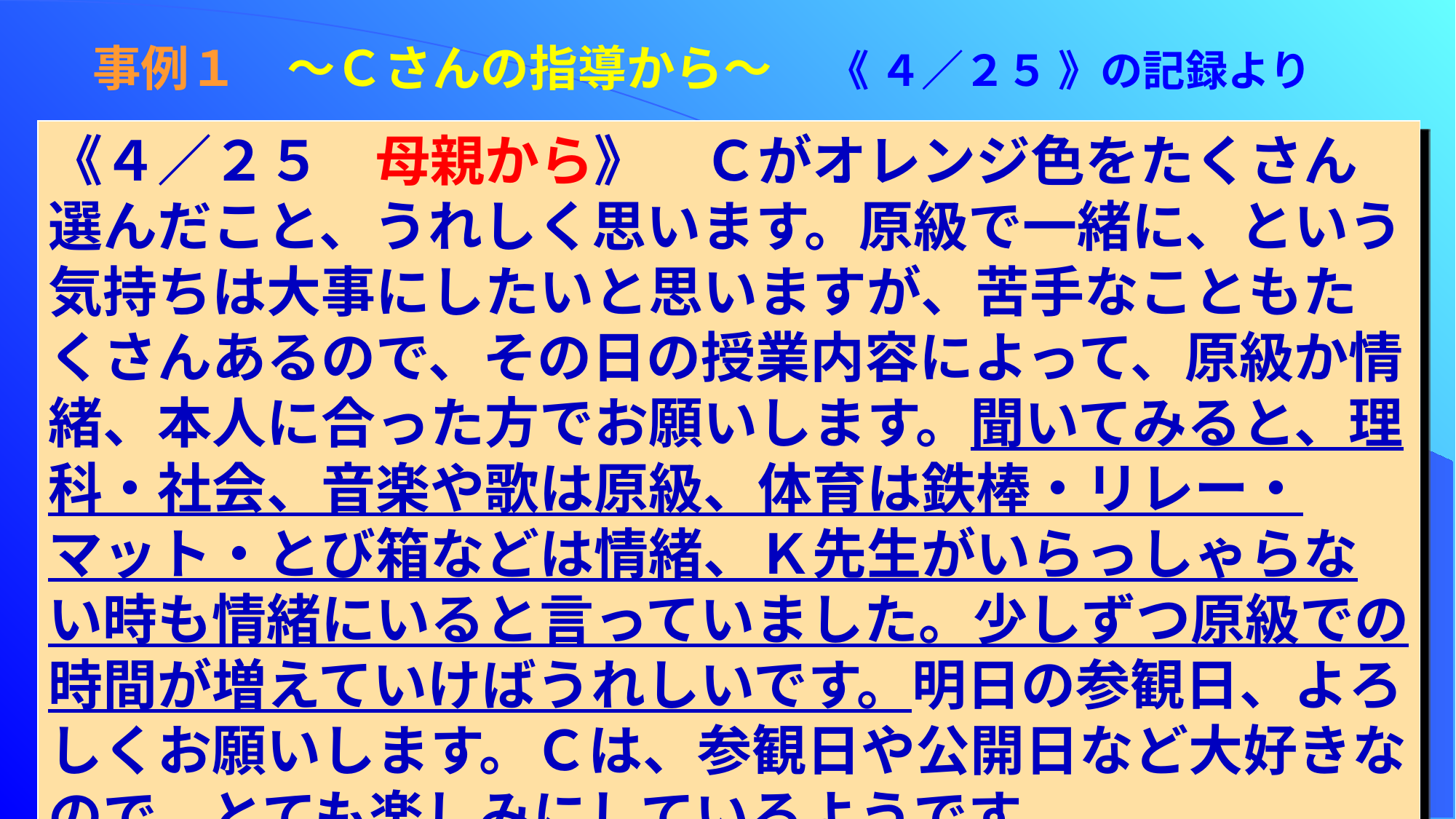

事例１　～Ｃさんの指導から～　《 ４／２５ 》の記録より
《４／２５　母親から》　Ｃがオレンジ色をたくさん選んだこと、うれしく思います。原級で一緒に、という気持ちは大事にしたいと思いますが、苦手なこともたくさんあるので、その日の授業内容によって、原級か情緒、本人に合った方でお願いします。聞いてみると、理科・社会、音楽や歌は原級、体育は鉄棒・リレー・マット・とび箱などは情緒、Ｋ先生がいらっしゃらない時も情緒にいると言っていました。少しずつ原級での時間が増えていけばうれしいです。明日の参観日、よろしくお願いします。Ｃは、参観日や公開日など大好きなので、とても楽しみにしているようです。